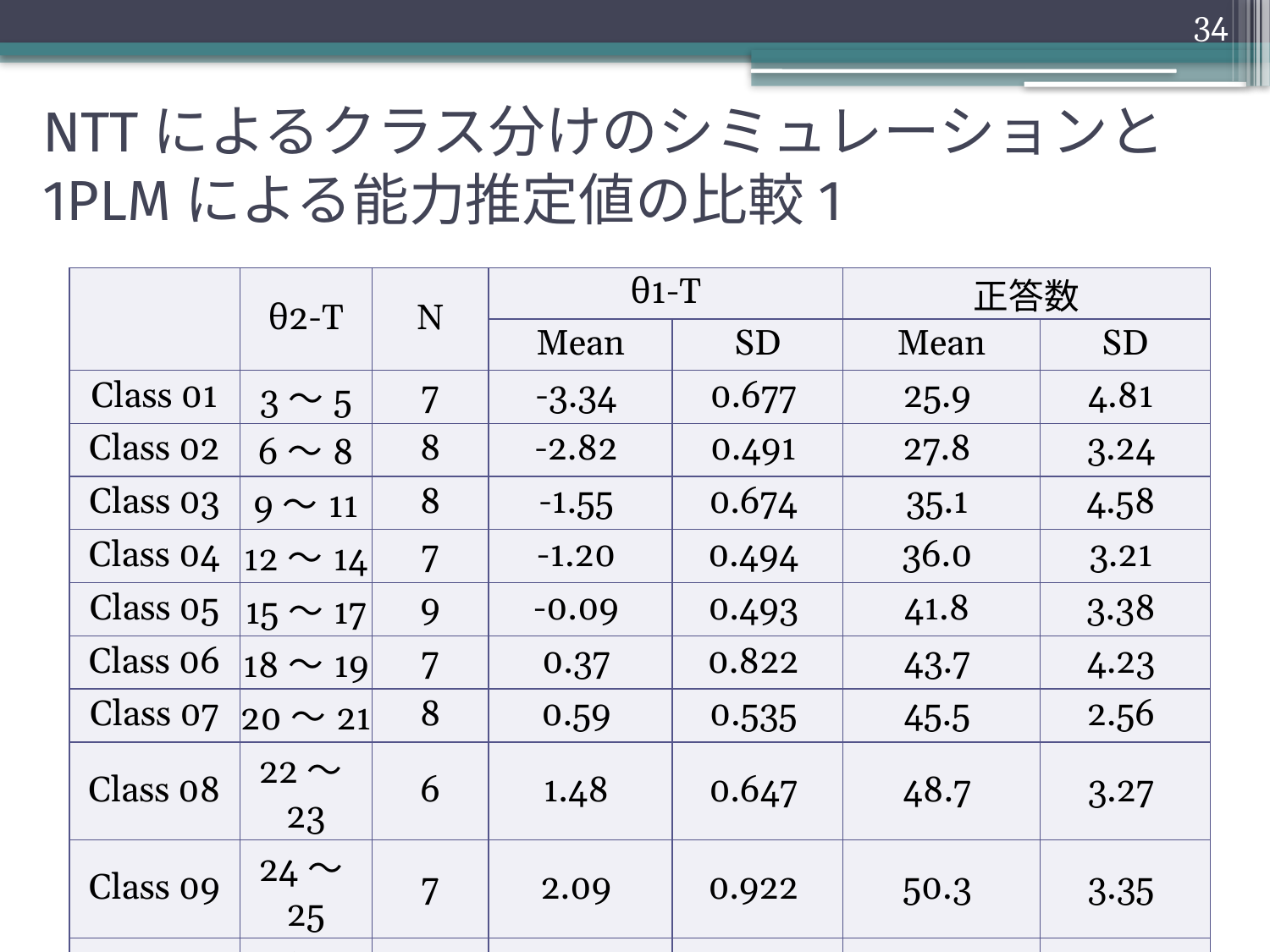

34
# NTTによるクラス分けのシミュレーションと1PLMによる能力推定値の比較1
|  | θ2-T | N | θ1-T |  | 正答数 |  |
| --- | --- | --- | --- | --- | --- | --- |
|  |  |  | Mean | SD | Mean | SD |
| Class 01 | 3～5 | 7 | -3.34 | 0.677 | 25.9 | 4.81 |
| Class 02 | 6～8 | 8 | -2.82 | 0.491 | 27.8 | 3.24 |
| Class 03 | 9～11 | 8 | -1.55 | 0.674 | 35.1 | 4.58 |
| Class 04 | 12～14 | 7 | -1.20 | 0.494 | 36.0 | 3.21 |
| Class 05 | 15～17 | 9 | -0.09 | 0.493 | 41.8 | 3.38 |
| Class 06 | 18～19 | 7 | 0.37 | 0.822 | 43.7 | 4.23 |
| Class 07 | 20～21 | 8 | 0.59 | 0.535 | 45.5 | 2.56 |
| Class 08 | 22～23 | 6 | 1.48 | 0.647 | 48.7 | 3.27 |
| Class 09 | 24～25 | 7 | 2.09 | 0.922 | 50.3 | 3.35 |
| Class 10 | 26～30 | 8 | 3.59 | 1.083 | 57.8 | 3.28 |